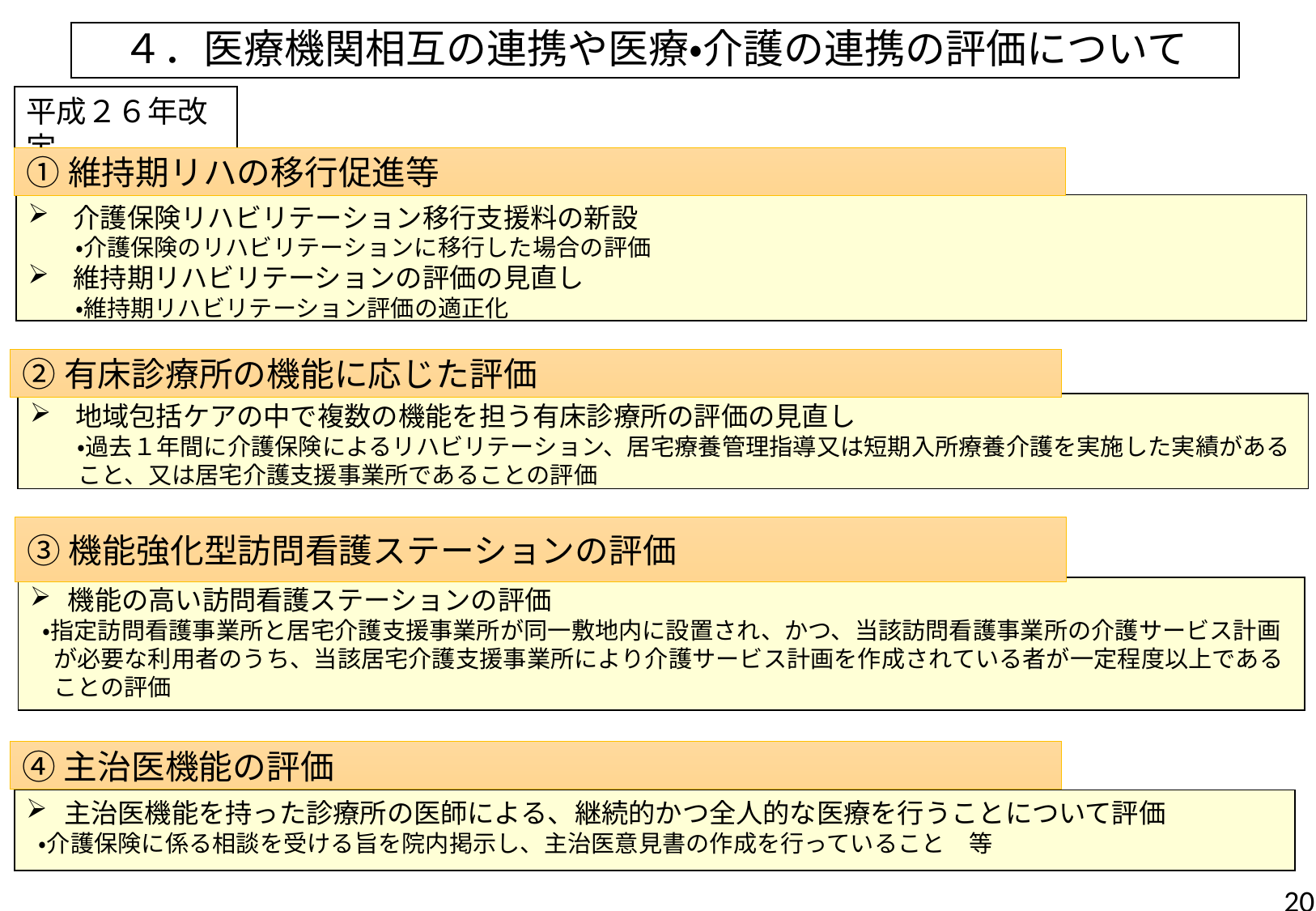

４．医療機関相互の連携や医療・介護の連携の評価について
平成２６年改定
①維持期リハの移行促進等
介護保険リハビリテーション移行支援料の新設
　　・介護保険のリハビリテーションに移行した場合の評価
維持期リハビリテーションの評価の見直し
　　・維持期リハビリテーション評価の適正化
②有床診療所の機能に応じた評価
地域包括ケアの中で複数の機能を担う有床診療所の評価の見直し
　　・過去１年間に介護保険によるリハビリテーション、居宅療養管理指導又は短期入所療養介護を実施した実績があること、又は居宅介護支援事業所であることの評価
③機能強化型訪問看護ステーションの評価
機能の高い訪問看護ステーションの評価
・指定訪問看護事業所と居宅介護支援事業所が同一敷地内に設置され、かつ、当該訪問看護事業所の介護サービス計画が必要な利用者のうち、当該居宅介護支援事業所により介護サービス計画を作成されている者が一定程度以上であることの評価
④主治医機能の評価
主治医機能を持った診療所の医師による、継続的かつ全人的な医療を行うことについて評価
・介護保険に係る相談を受ける旨を院内掲示し、主治医意見書の作成を行っていること　等
20